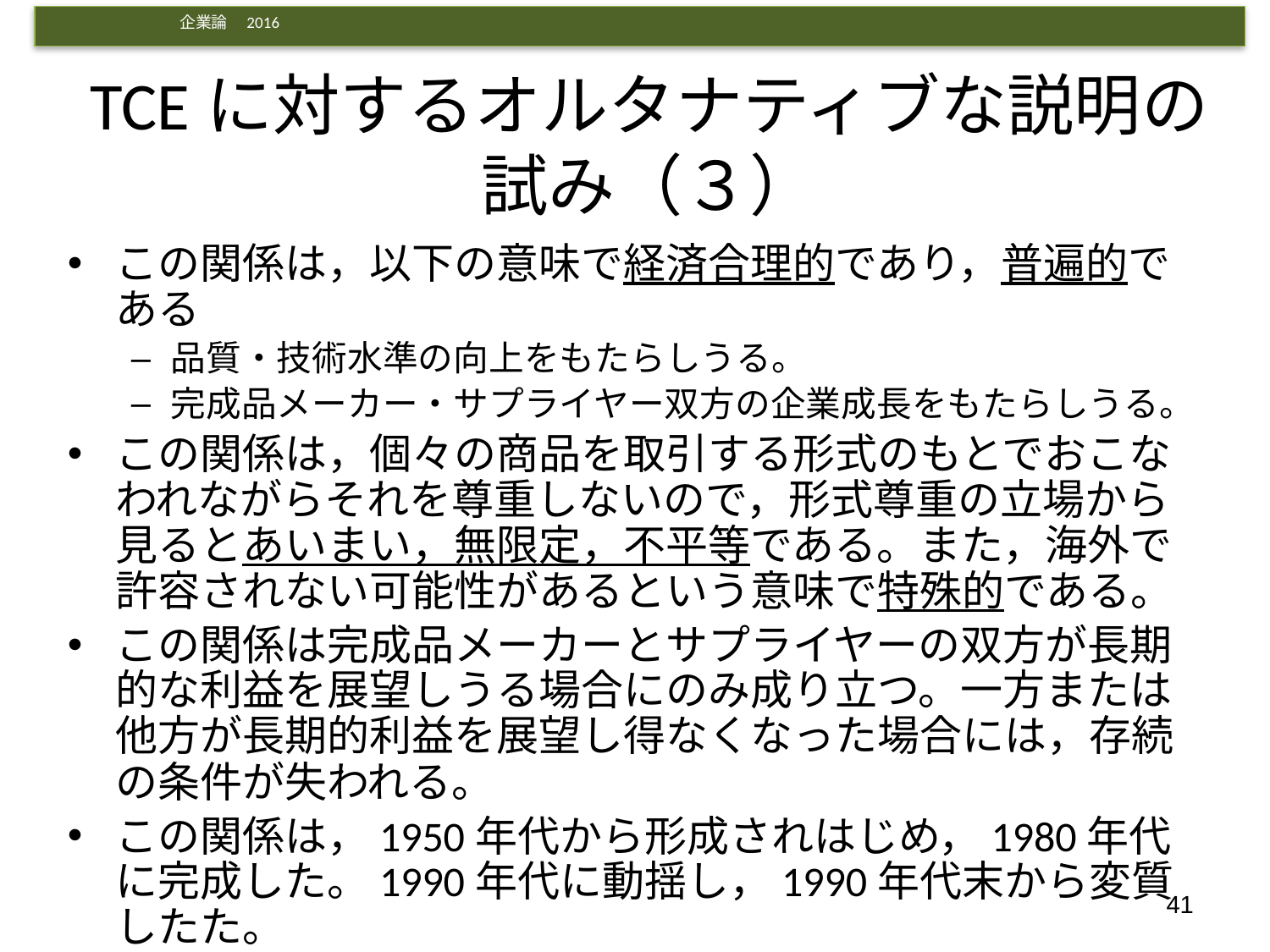

# TCEに対するオルタナティブな説明の試み（３）
この関係は，以下の意味で経済合理的であり，普遍的である
品質・技術水準の向上をもたらしうる。
完成品メーカー・サプライヤー双方の企業成長をもたらしうる。
この関係は，個々の商品を取引する形式のもとでおこなわれながらそれを尊重しないので，形式尊重の立場から見るとあいまい，無限定，不平等である。また，海外で許容されない可能性があるという意味で特殊的である。
この関係は完成品メーカーとサプライヤーの双方が長期的な利益を展望しうる場合にのみ成り立つ。一方または他方が長期的利益を展望し得なくなった場合には，存続の条件が失われる。
この関係は，1950年代から形成されはじめ，1980年代に完成した。1990年代に動揺し，1990年代末から変質したた。
41